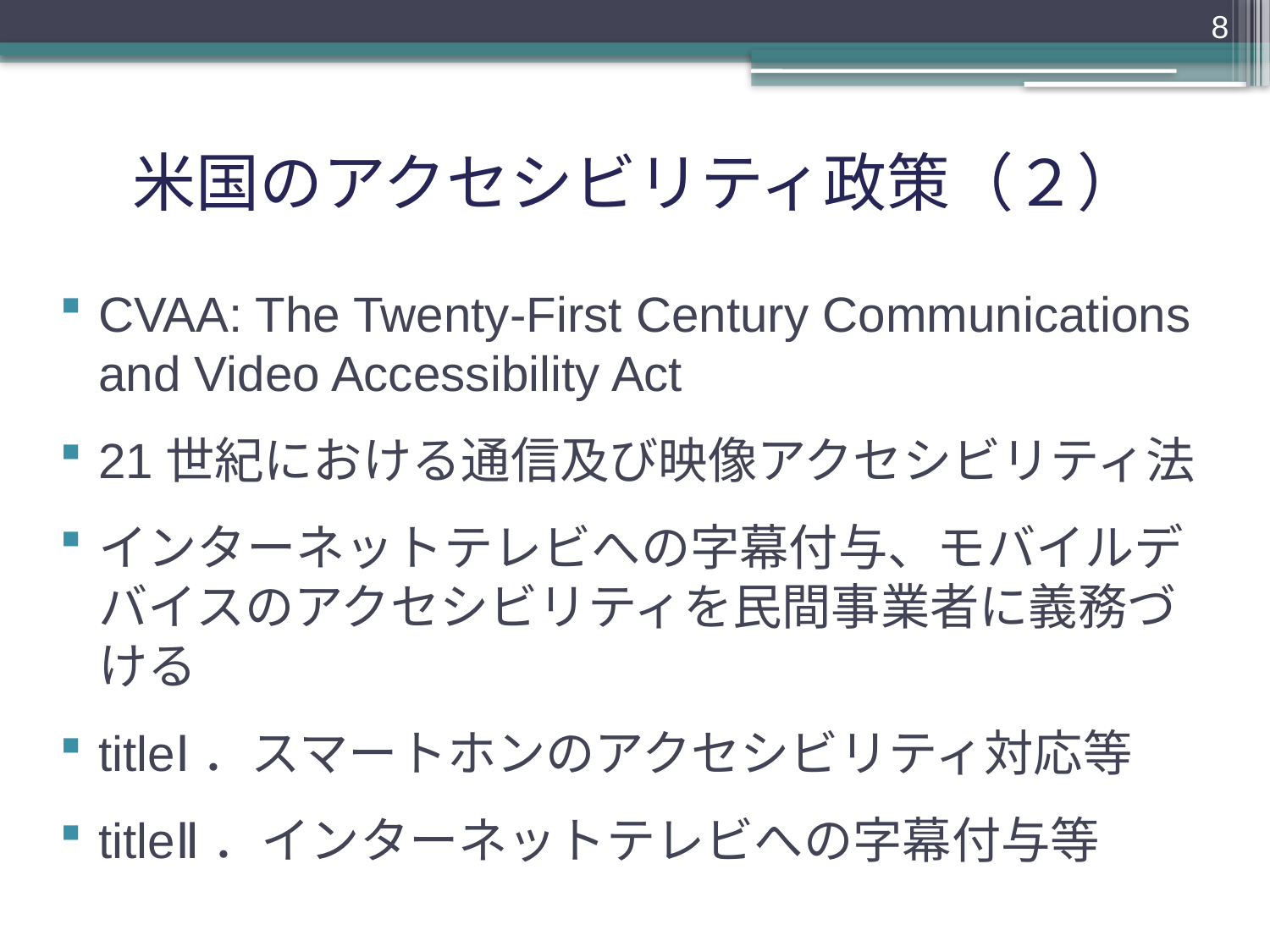

8
# 米国のアクセシビリティ政策（２）
CVAA: The Twenty-First Century Communications and Video Accessibility Act
21世紀における通信及び映像アクセシビリティ法
インターネットテレビへの字幕付与、モバイルデバイスのアクセシビリティを民間事業者に義務づける
titleⅠ．スマートホンのアクセシビリティ対応等
titleⅡ．インターネットテレビへの字幕付与等